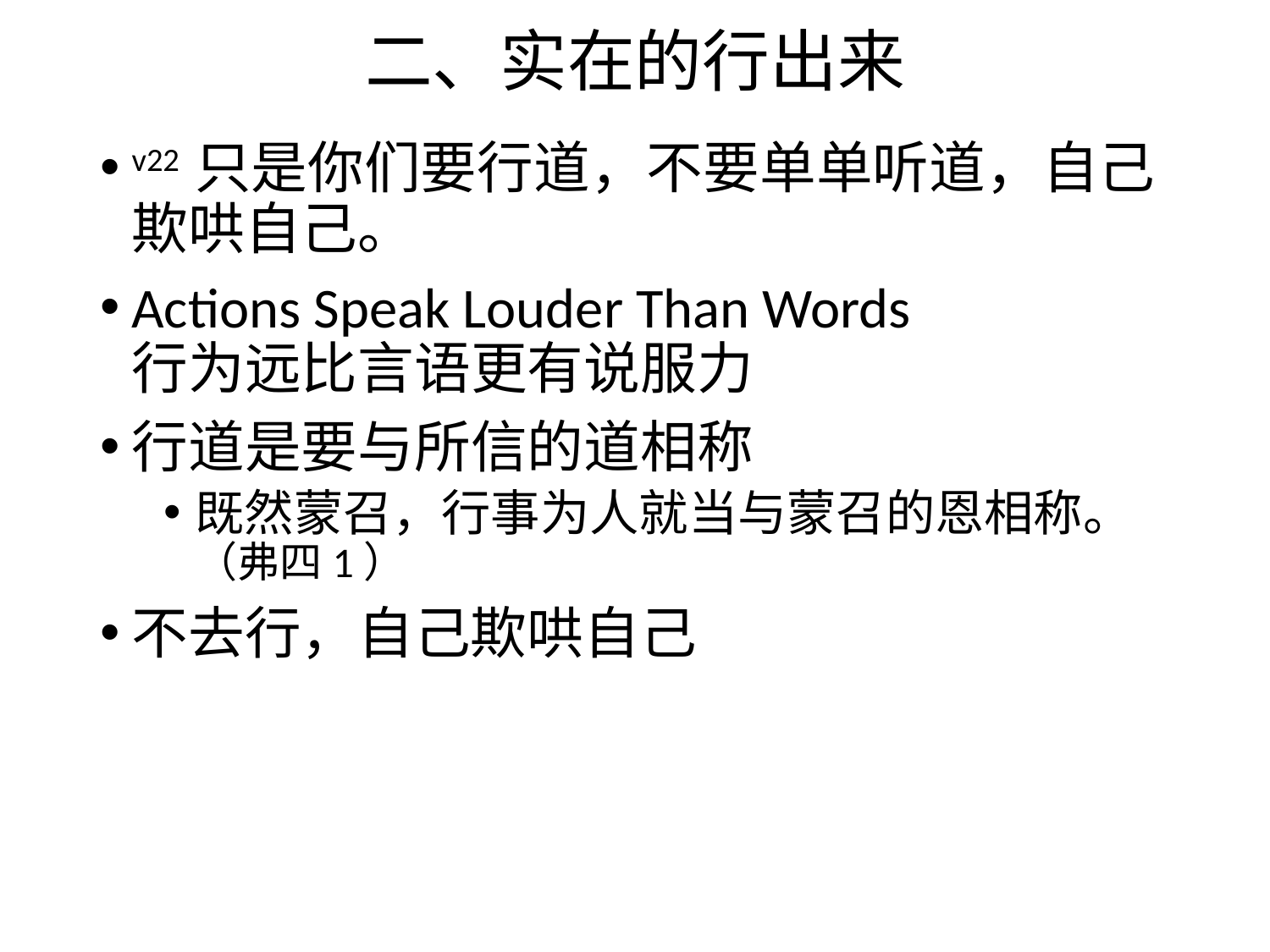

# 二、实在的行出来
v22 只是你们要行道，不要单单听道，自己欺哄自己。
Actions Speak Louder Than Words
行为远比言语更有说服力
行道是要与所信的道相称
既然蒙召，行事为人就当与蒙召的恩相称。（弗四1）
不去行，自己欺哄自己